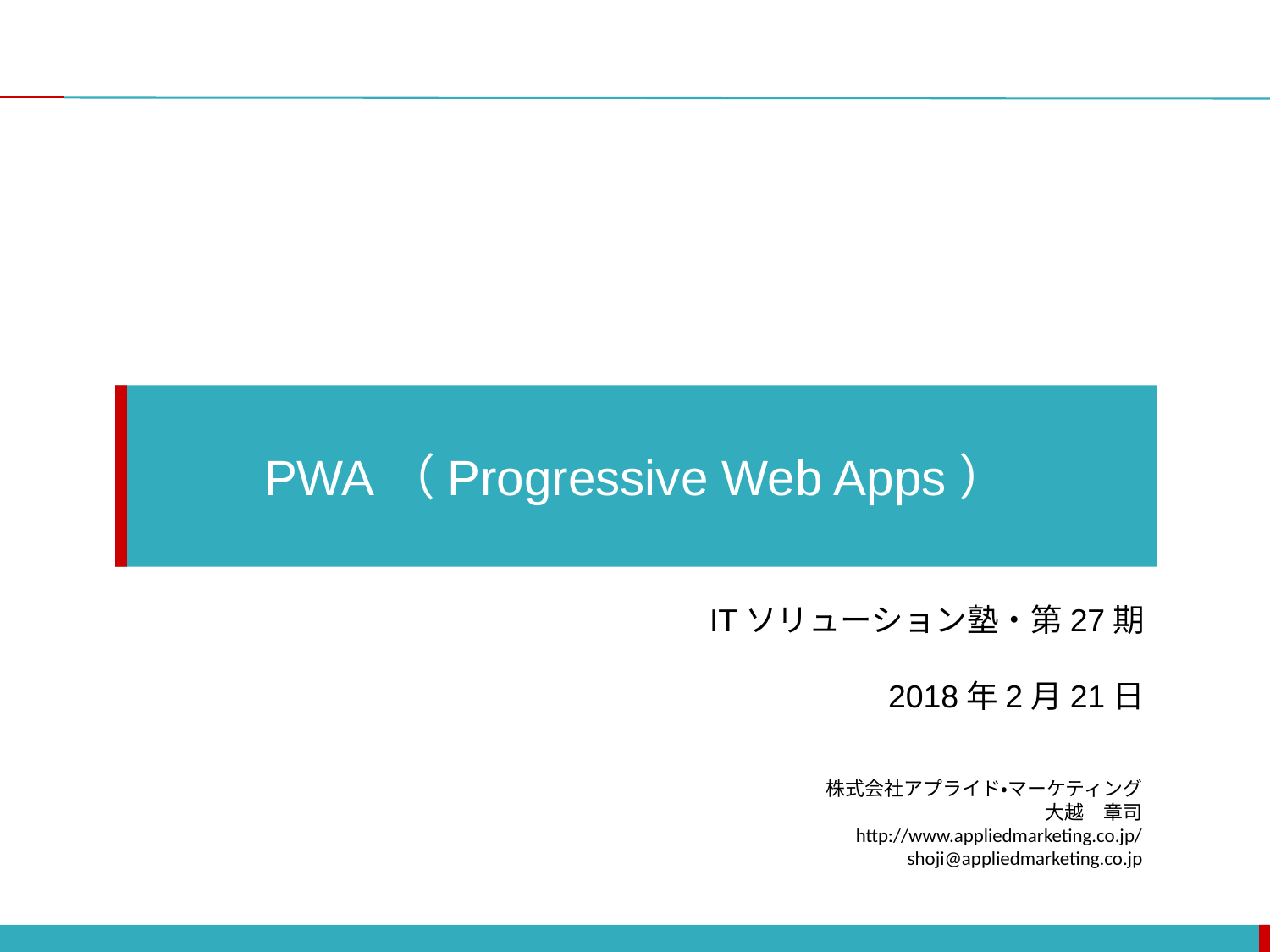

PWA（Progressive Web Apps）
ITソリューション塾・第27期

2018年2月21日
株式会社アプライド・マーケティング
大越　章司
http://www.appliedmarketing.co.jp/
shoji@appliedmarketing.co.jp